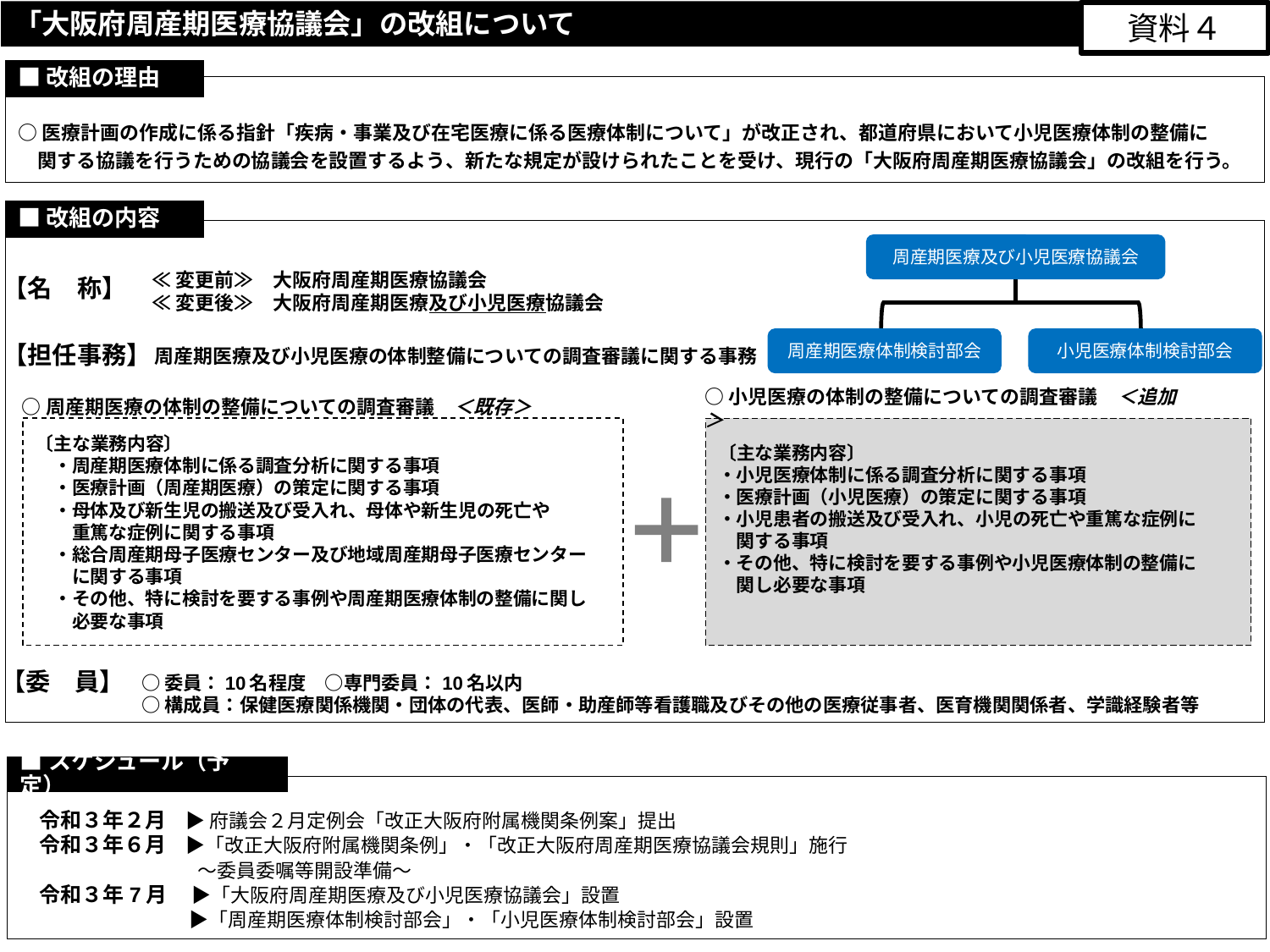

「大阪府周産期医療協議会」の改組について
資料４
■改組の理由

○医療計画の作成に係る指針「疾病・事業及び在宅医療に係る医療体制について」が改正され、都道府県において小児医療体制の整備に
　関する協議を行うための協議会を設置するよう、新たな規定が設けられたことを受け、現行の「大阪府周産期医療協議会」の改組を行う。
■改組の内容

周産期医療及び小児医療協議会
周産期医療体制検討部会
小児医療体制検討部会
≪変更前≫　大阪府周産期医療協議会
≪変更後≫　大阪府周産期医療及び小児医療協議会
【名　称】
周産期医療及び小児医療の体制整備についての調査審議に関する事務
【担任事務】
○周産期医療の体制の整備についての調査審議　＜既存＞
○小児医療の体制の整備についての調査審議　＜追加＞
〔主な業務内容〕
・小児医療体制に係る調査分析に関する事項
・医療計画（小児医療）の策定に関する事項
・小児患者の搬送及び受入れ、小児の死亡や重篤な症例に
　関する事項
・その他、特に検討を要する事例や小児医療体制の整備に
　関し必要な事項

〔主な業務内容〕
　・周産期医療体制に係る調査分析に関する事項
　・医療計画（周産期医療）の策定に関する事項
　・母体及び新生児の搬送及び受入れ、母体や新生児の死亡や
　　重篤な症例に関する事項
　・総合周産期母子医療センター及び地域周産期母子医療センター
　　に関する事項
　・その他、特に検討を要する事例や周産期医療体制の整備に関し
　　必要な事項

○委員：10名程度　○専門委員：10名以内
○構成員：保健医療関係機関・団体の代表、医師・助産師等看護職及びその他の医療従事者、医育機関関係者、学識経験者等
【委　員】
■スケジュール（予定）

　令和３年２月    ▶ 府議会２月定例会「改正大阪府附属機関条例案」提出
　令和３年６月    ▶「改正大阪府附属機関条例」・「改正大阪府周産期医療協議会規則」施行
	      　～委員委嘱等開設準備～
　令和３年7月     ▶「大阪府周産期医療及び小児医療協議会」設置
　　　　　　　　   ▶「周産期医療体制検討部会」・「小児医療体制検討部会」設置